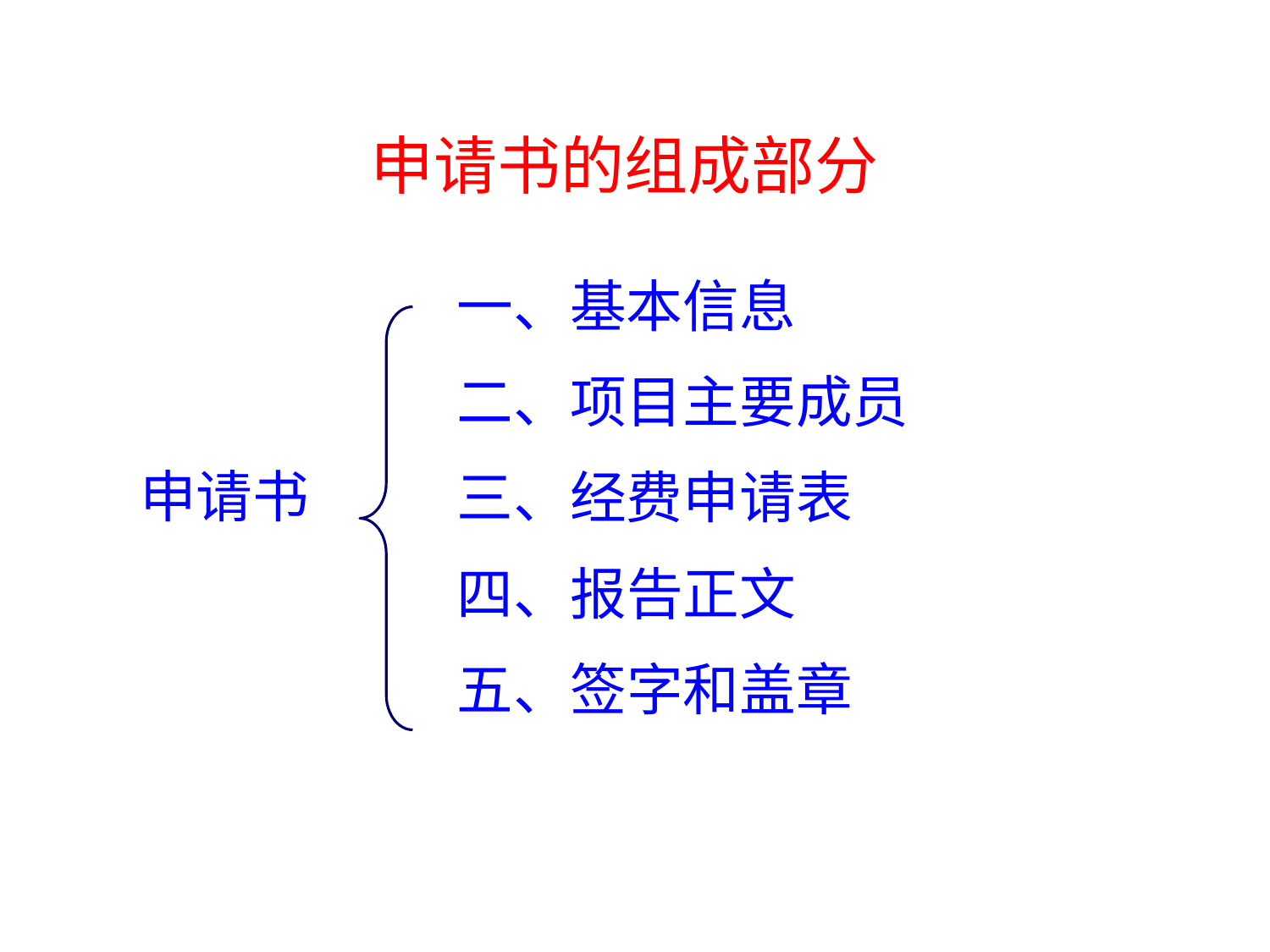

# 申请书的组成部分
一、基本信息
二、项目主要成员
三、经费申请表
四、报告正文
五、签字和盖章

申请书